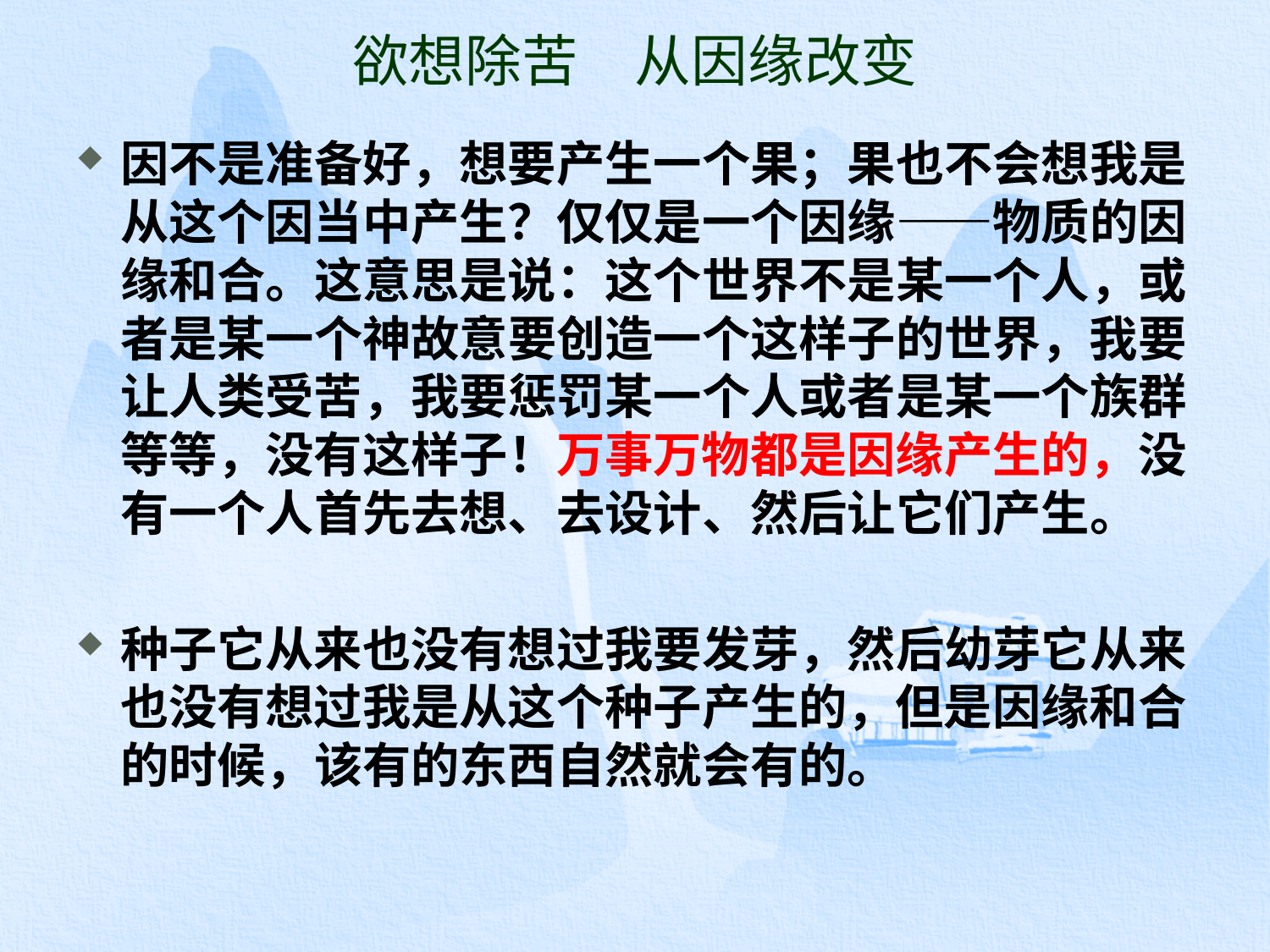

# 欲想除苦　从因缘改变
因不是准备好，想要产生一个果；果也不会想我是从这个因当中产生？仅仅是一个因缘——物质的因缘和合。这意思是说：这个世界不是某一个人，或者是某一个神故意要创造一个这样子的世界，我要让人类受苦，我要惩罚某一个人或者是某一个族群等等，没有这样子！万事万物都是因缘产生的，没有一个人首先去想、去设计、然后让它们产生。

种子它从来也没有想过我要发芽，然后幼芽它从来也没有想过我是从这个种子产生的，但是因缘和合的时候，该有的东西自然就会有的。